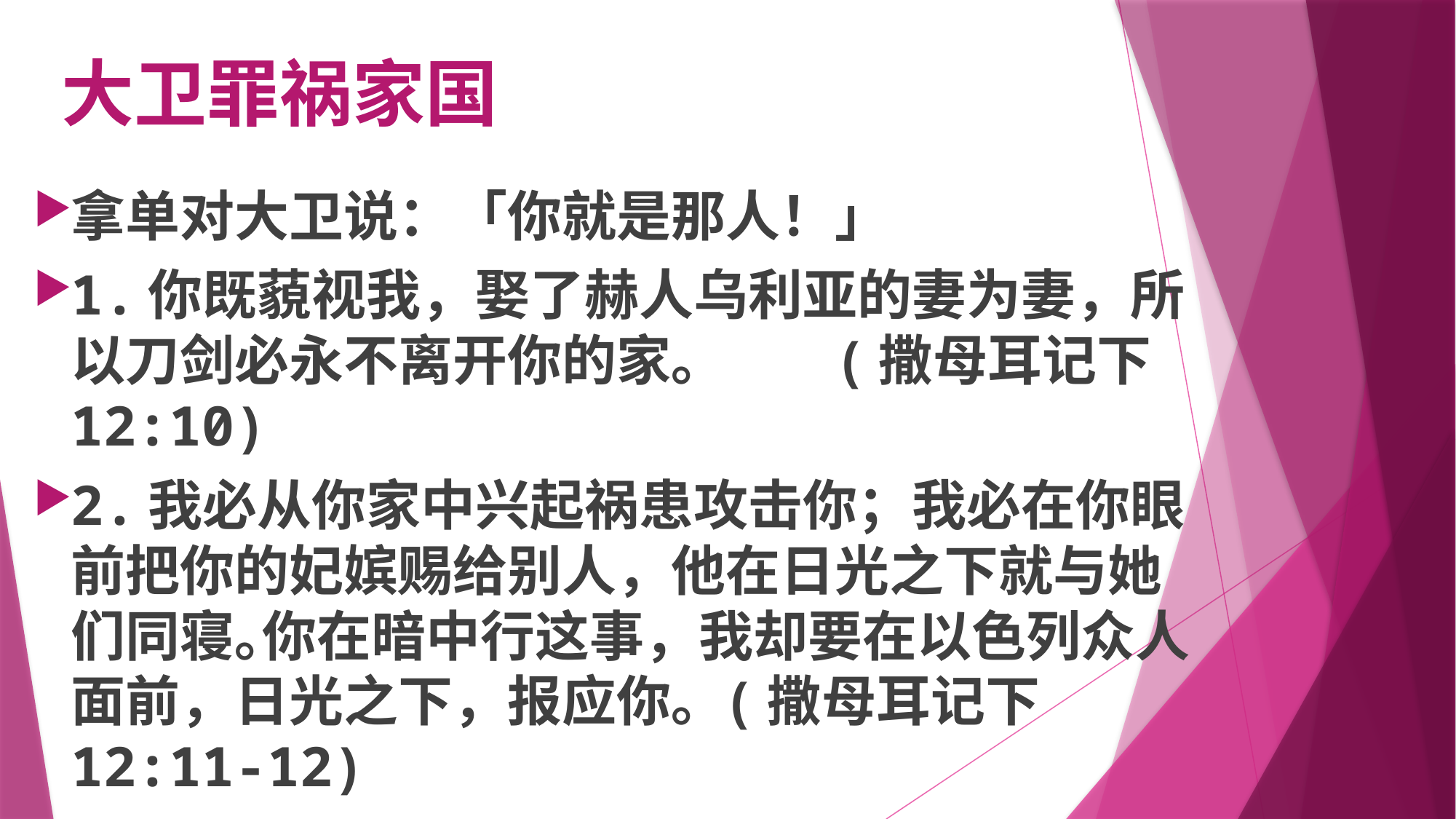

# 大卫罪祸家国
拿单对大卫说：「你就是那人！」
1.你既藐视我，娶了赫人乌利亚的妻为妻，所以刀剑必永不离开你的家｡          (撒母耳记下 12:10)
2.我必从你家中兴起祸患攻击你；我必在你眼前把你的妃嫔赐给别人，他在日光之下就与她们同寝｡你在暗中行这事，我却要在以色列众人面前，日光之下，报应你｡ (撒母耳记下 12:11-12)